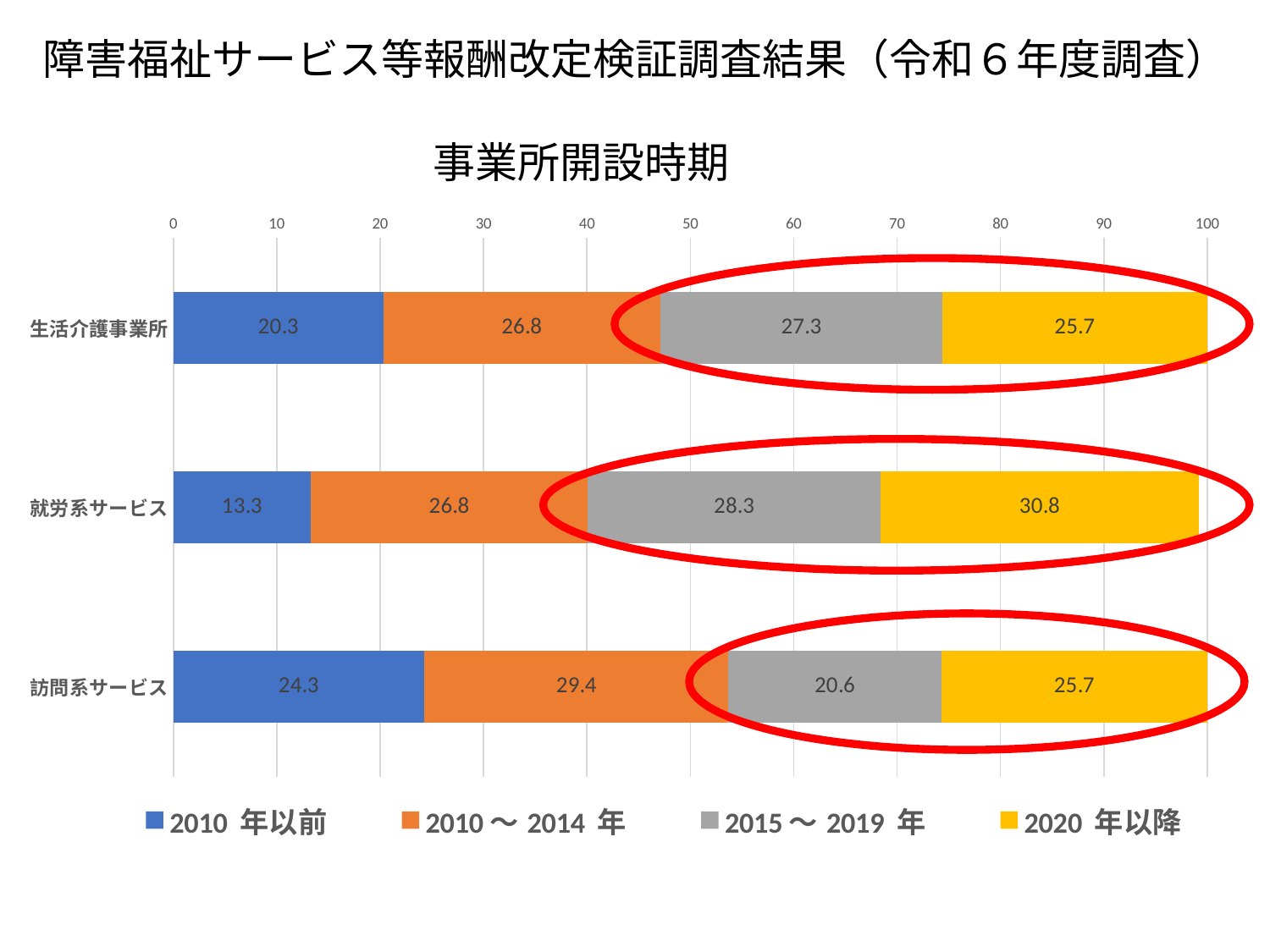

障害福祉サービス等報酬改定検証調査結果（令和６年度調査）

### Chart

| Category | 2010 年以前 | 2010～2014 年 | 2015～2019 年 | 2020 年以降 |
|---|---|---|---|---|
| 生活介護事業所 | 20.3 | 26.8 | 27.3 | 25.7 |
| 就労系サービス | 13.3 | 26.8 | 28.3 | 30.8 |
| 訪問系サービス | 24.3 | 29.4 | 20.6 | 25.7 |
# 事業所開設時期